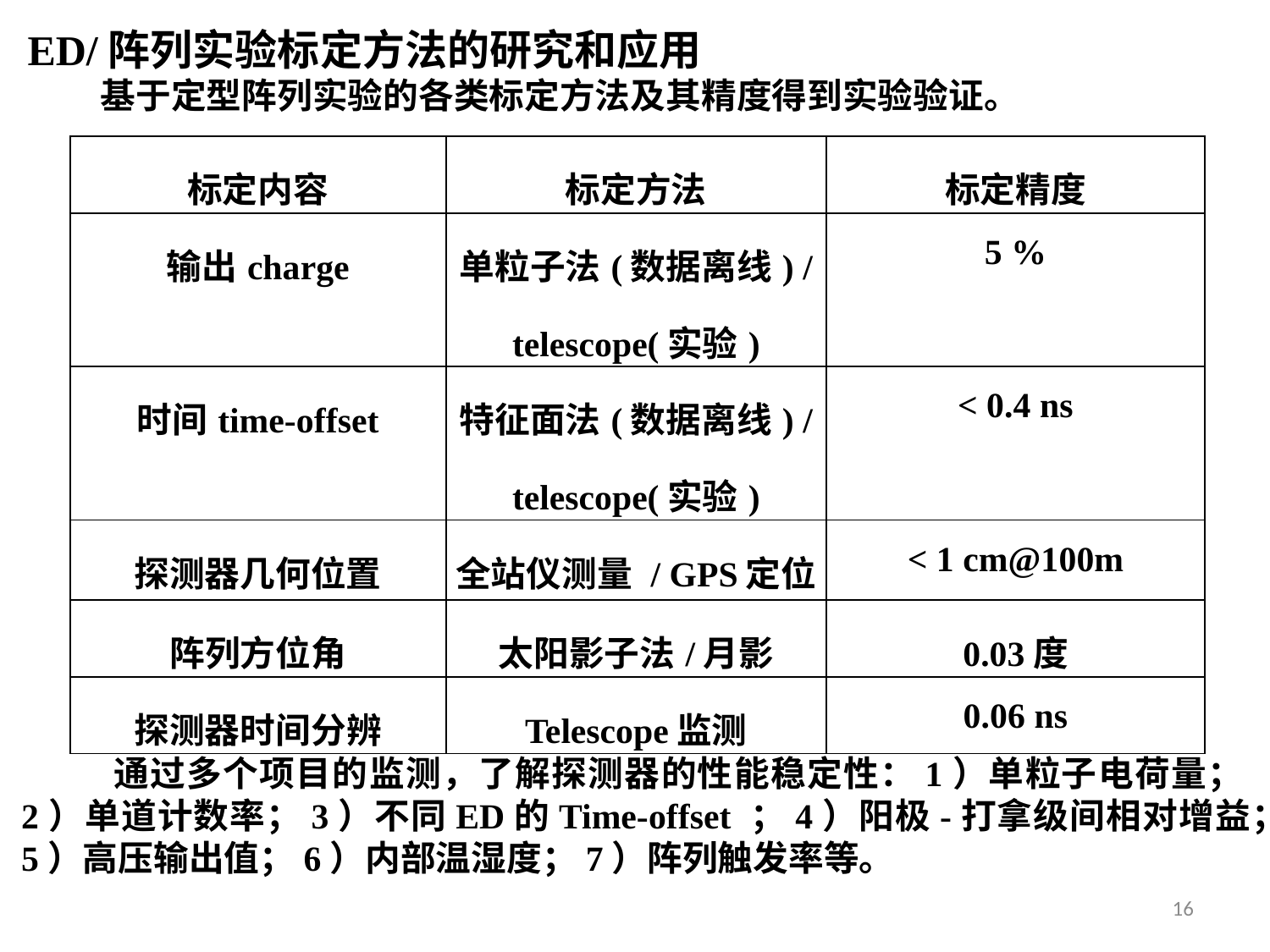

ED/阵列实验标定方法的研究和应用
        基于定型阵列实验的各类标定方法及其精度得到实验验证。
| 标定内容 | 标定方法 | 标定精度 |
| --- | --- | --- |
| 输出charge | 单粒子法(数据离线) / telescope(实验) | 5 % |
| 时间time-offset | 特征面法(数据离线) / telescope(实验) | < 0.4 ns |
| 探测器几何位置 | 全站仪测量 / GPS定位 | < 1 cm@100m |
| 阵列方位角 | 太阳影子法/月影 | 0.03度 |
| 探测器时间分辨 | Telescope监测 | 0.06 ns |
         通过多个项目的监测，了解探测器的性能稳定性：1）单粒子电荷量；2）单道计数率；3）不同ED的Time-offset ；4）阳极-打拿级间相对增益；5）高压输出值；6）内部温湿度；7）阵列触发率等。
16